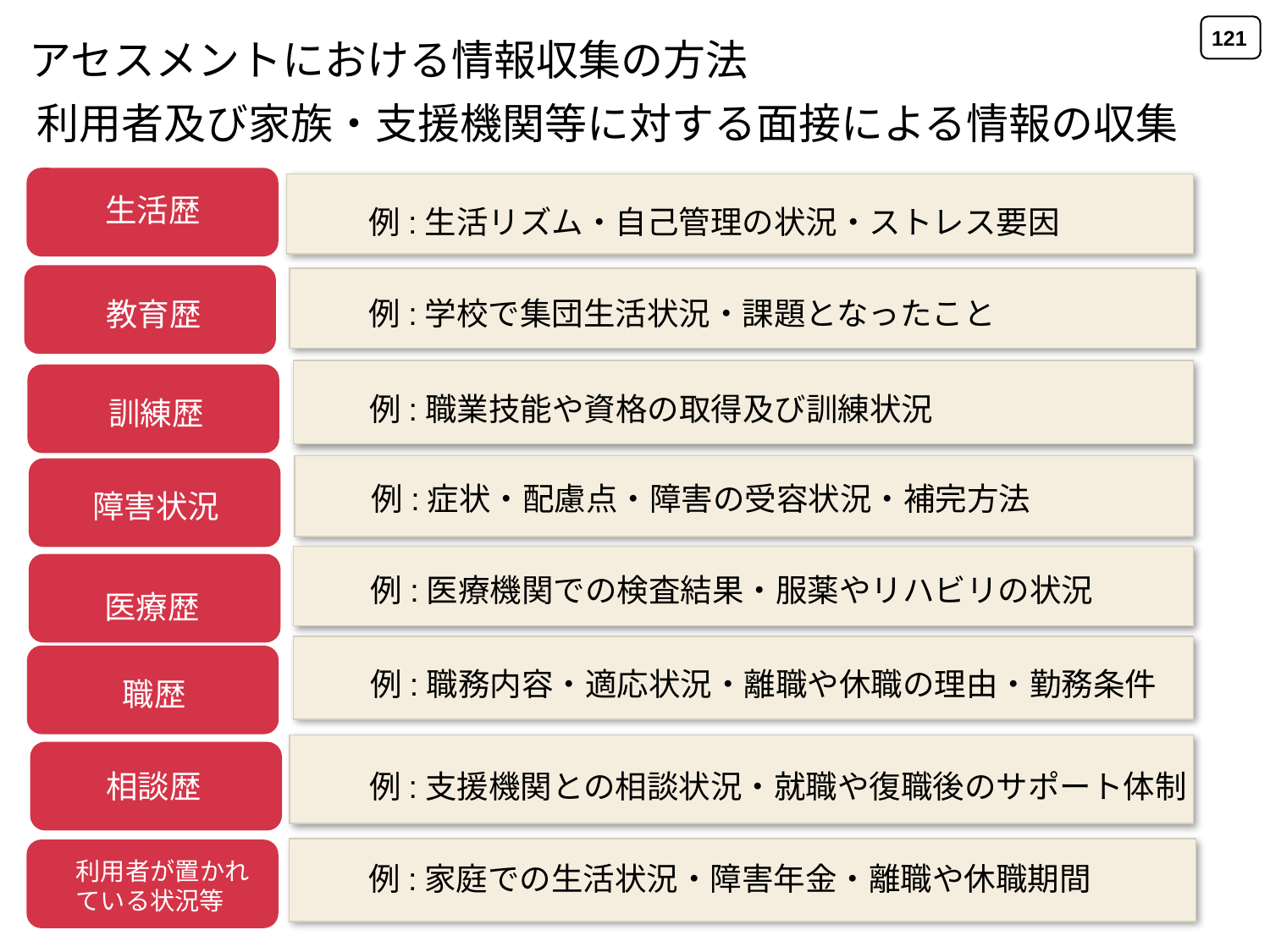

121

アセスメントにおける情報収集の方法
利用者及び家族・支援機関等に対する面接による情報の収集

生活歴
例:生活リズム・自己管理の状況・ストレス要因

例:学校で集団生活状況・課題となったこと
教育歴

例:職業技能や資格の取得及び訓練状況
訓練歴

例:症状・配慮点・障害の受容状況・補完方法
障害状況

例:医療機関での検査結果・服薬やリハビリの状況
医療歴

例:職務内容・適応状況・離職や休職の理由・勤務条件
職歴

例:支援機関との相談状況・就職や復職後のサポート体制
相談歴

利用者が置かれている状況等
例:家庭での生活状況・障害年金・離職や休職期間